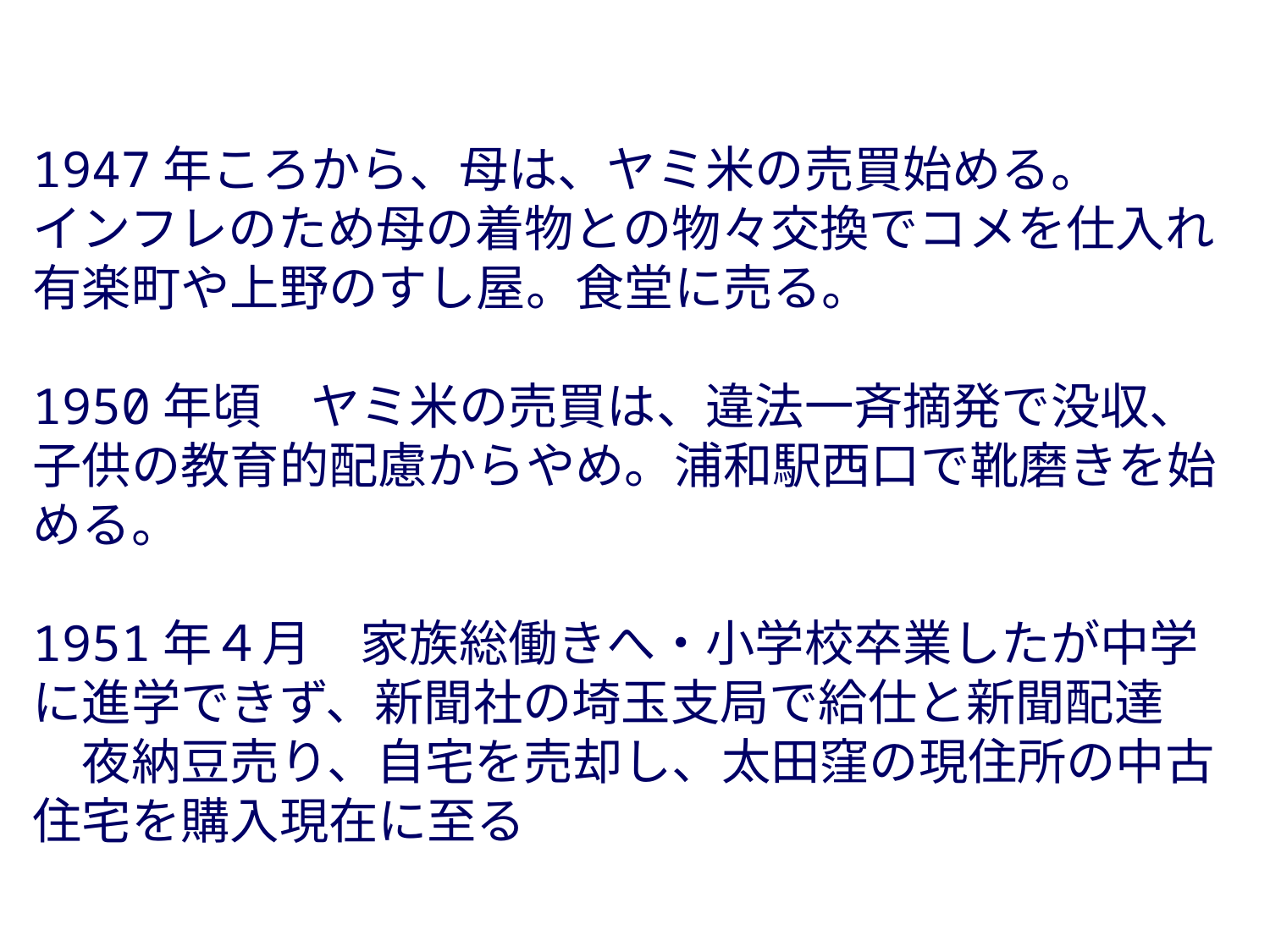

1947年ころから、母は、ヤミ米の売買始める。
インフレのため母の着物との物々交換でコメを仕入れ
有楽町や上野のすし屋。食堂に売る。

1950年頃　ヤミ米の売買は、違法一斉摘発で没収、子供の教育的配慮からやめ。浦和駅西口で靴磨きを始める。

1951年４月　家族総働きへ・小学校卒業したが中学に進学できず、新聞社の埼玉支局で給仕と新聞配達
　夜納豆売り、自宅を売却し、太田窪の現住所の中古住宅を購入現在に至る